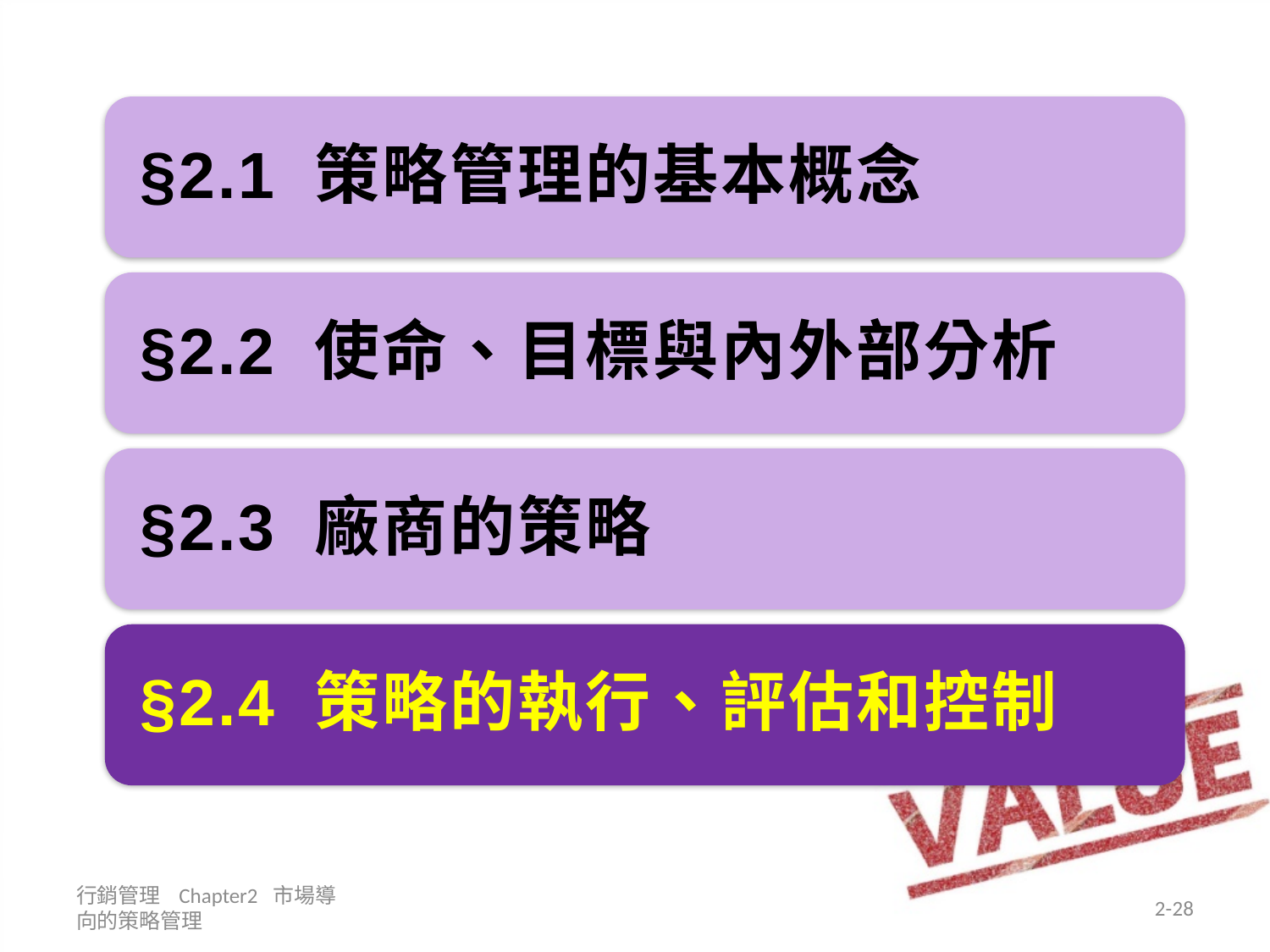

§2.1 策略管理的基本概念
§2.2 使命、目標與內外部分析
§2.3 廠商的策略
§2.4 策略的執行、評估和控制
行銷管理  Chapter2  市場導向的策略管理
2-28